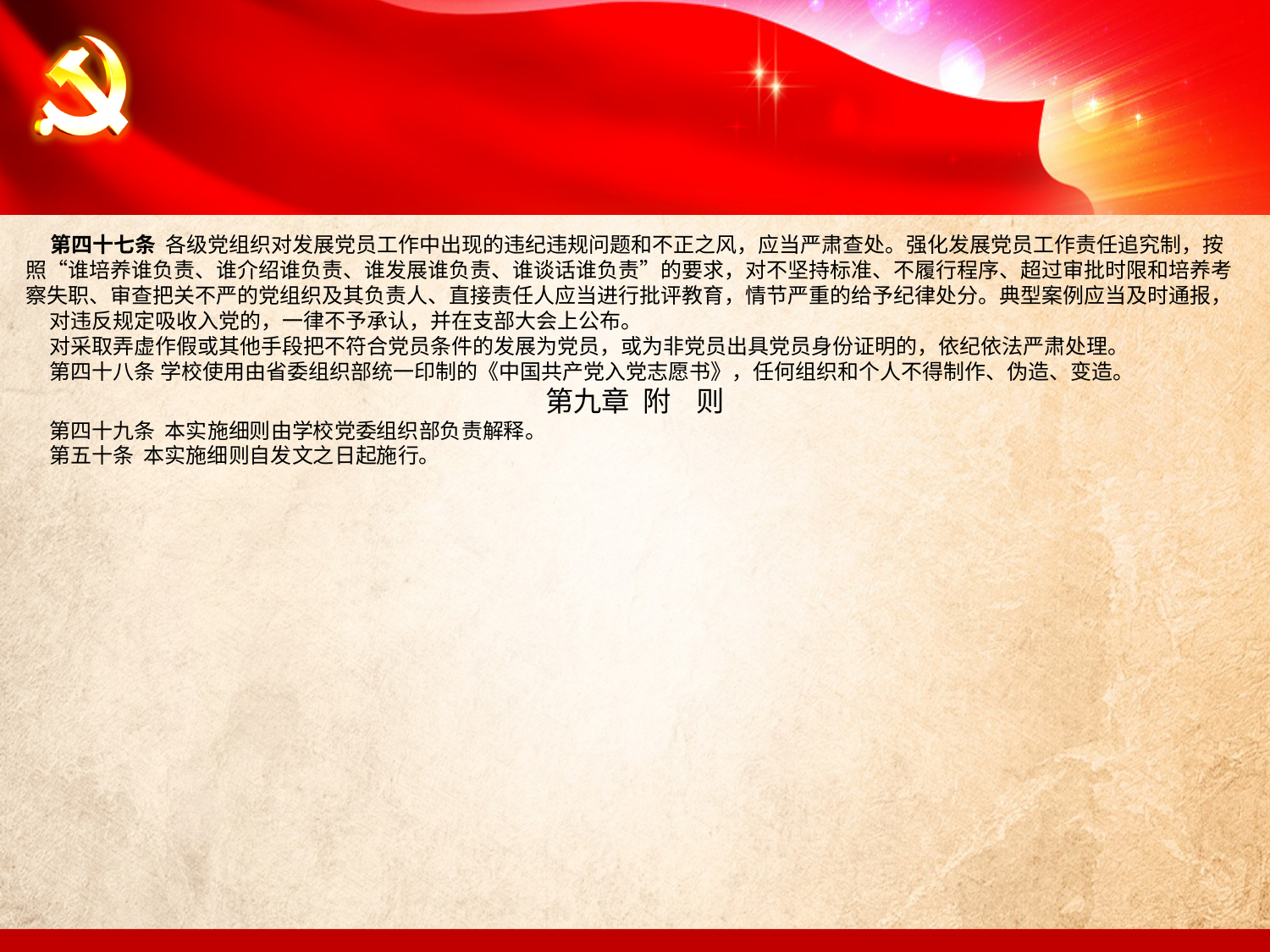

第四十七条  各级党组织对发展党员工作中出现的违纪违规问题和不正之风，应当严肃查处。强化发展党员工作责任追究制，按照“谁培养谁负责、谁介绍谁负责、谁发展谁负责、谁谈话谁负责”的要求，对不坚持标准、不履行程序、超过审批时限和培养考察失职、审查把关不严的党组织及其负责人、直接责任人应当进行批评教育，情节严重的给予纪律处分。典型案例应当及时通报，        对违反规定吸收入党的，一律不予承认，并在支部大会上公布。
    对采取弄虚作假或其他手段把不符合党员条件的发展为党员，或为非党员出具党员身份证明的，依纪依法严肃处理。
    第四十八条 学校使用由省委组织部统一印制的《中国共产党入党志愿书》，任何组织和个人不得制作、伪造、变造。
第九章  附    则
    第四十九条  本实施细则由学校党委组织部负责解释。
    第五十条  本实施细则自发文之日起施行。